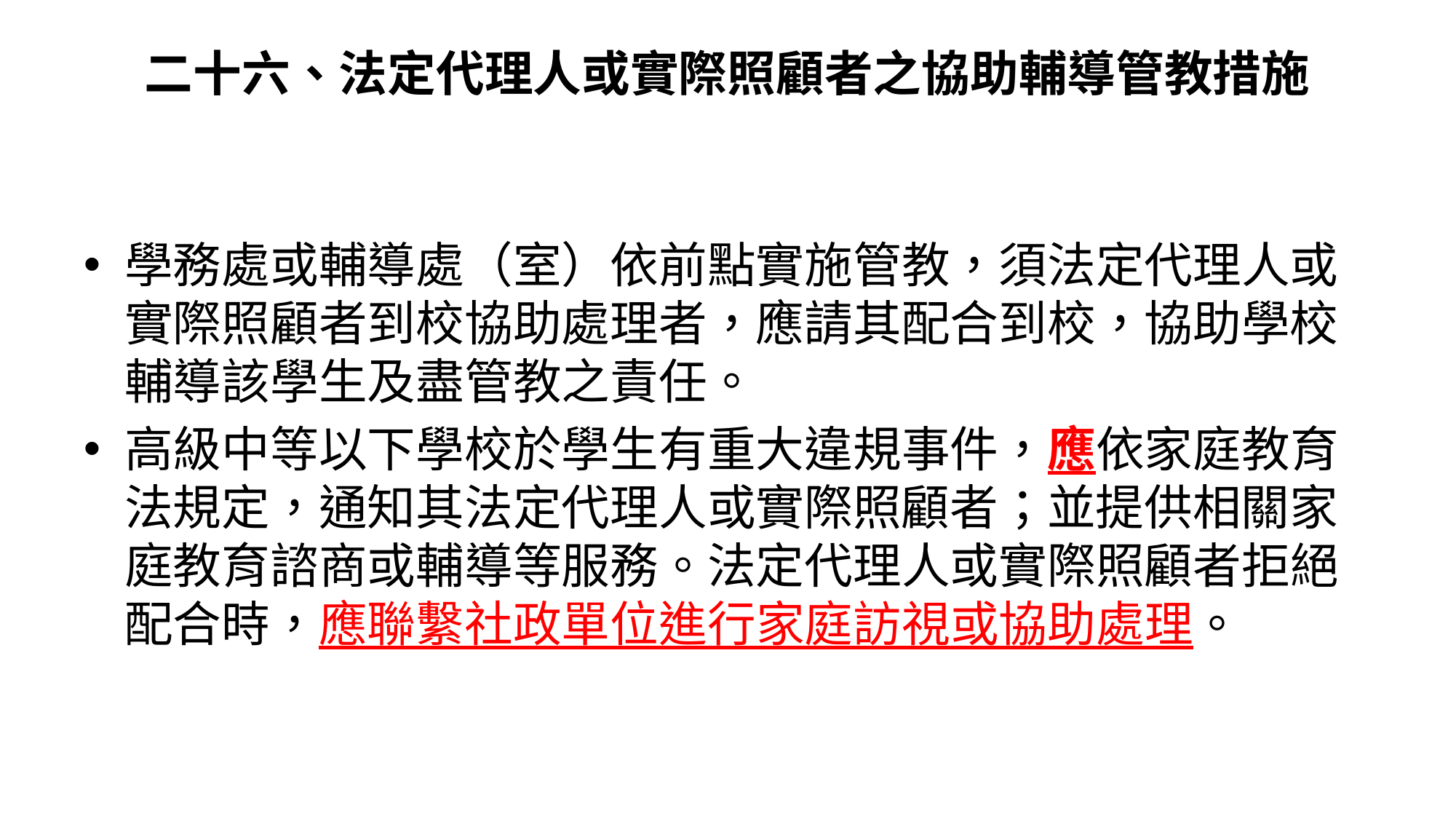

# 二十六、法定代理人或實際照顧者之協助輔導管教措施
學務處或輔導處（室）依前點實施管教，須法定代理人或實際照顧者到校協助處理者，應請其配合到校，協助學校輔導該學生及盡管教之責任。
高級中等以下學校於學生有重大違規事件，應依家庭教育法規定，通知其法定代理人或實際照顧者；並提供相關家庭教育諮商或輔導等服務。法定代理人或實際照顧者拒絕配合時，應聯繫社政單位進行家庭訪視或協助處理。